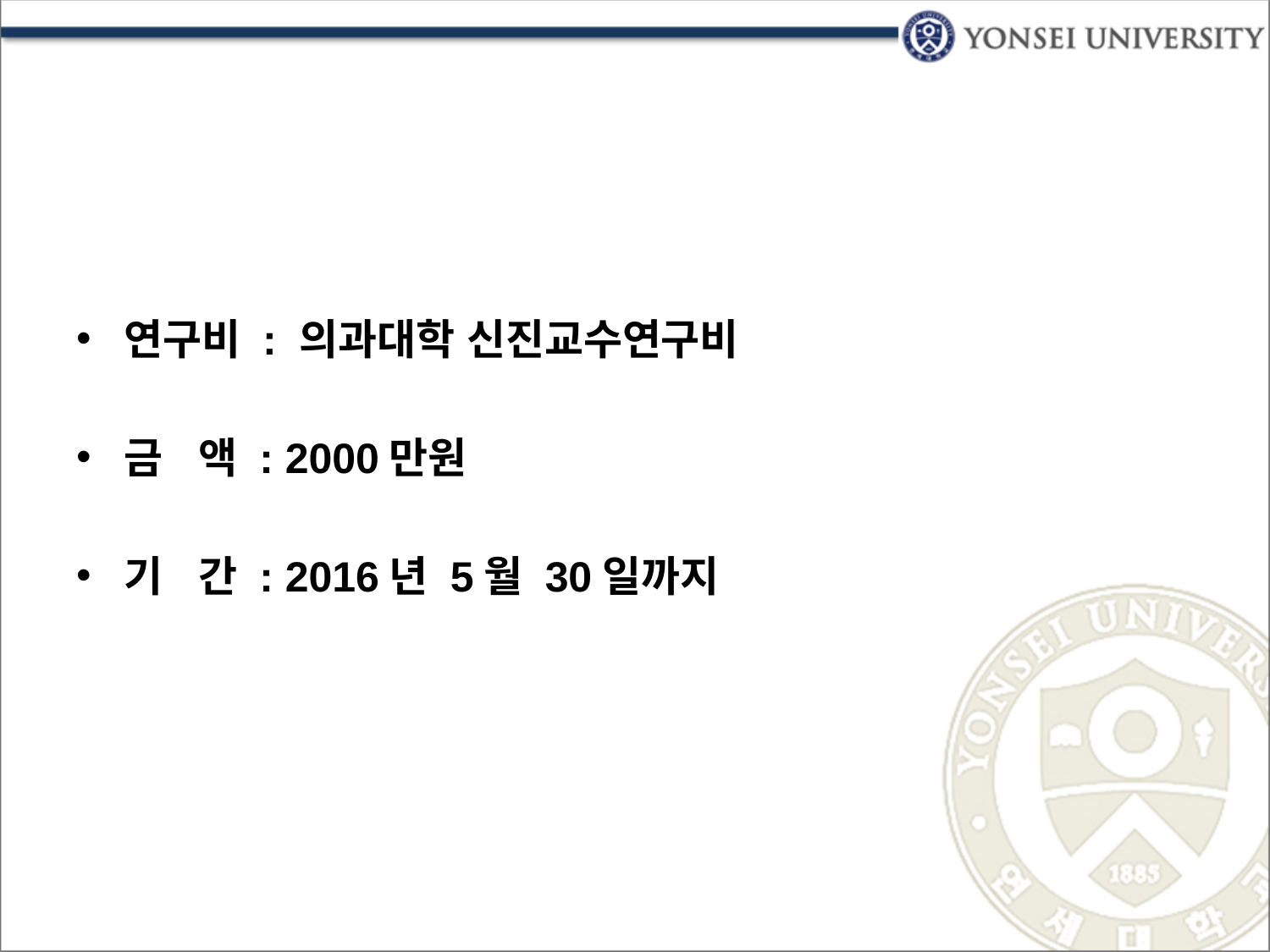

연구비 : 의과대학 신진교수연구비

금   액 : 2000만원

기   간 : 2016년 5월 30일까지